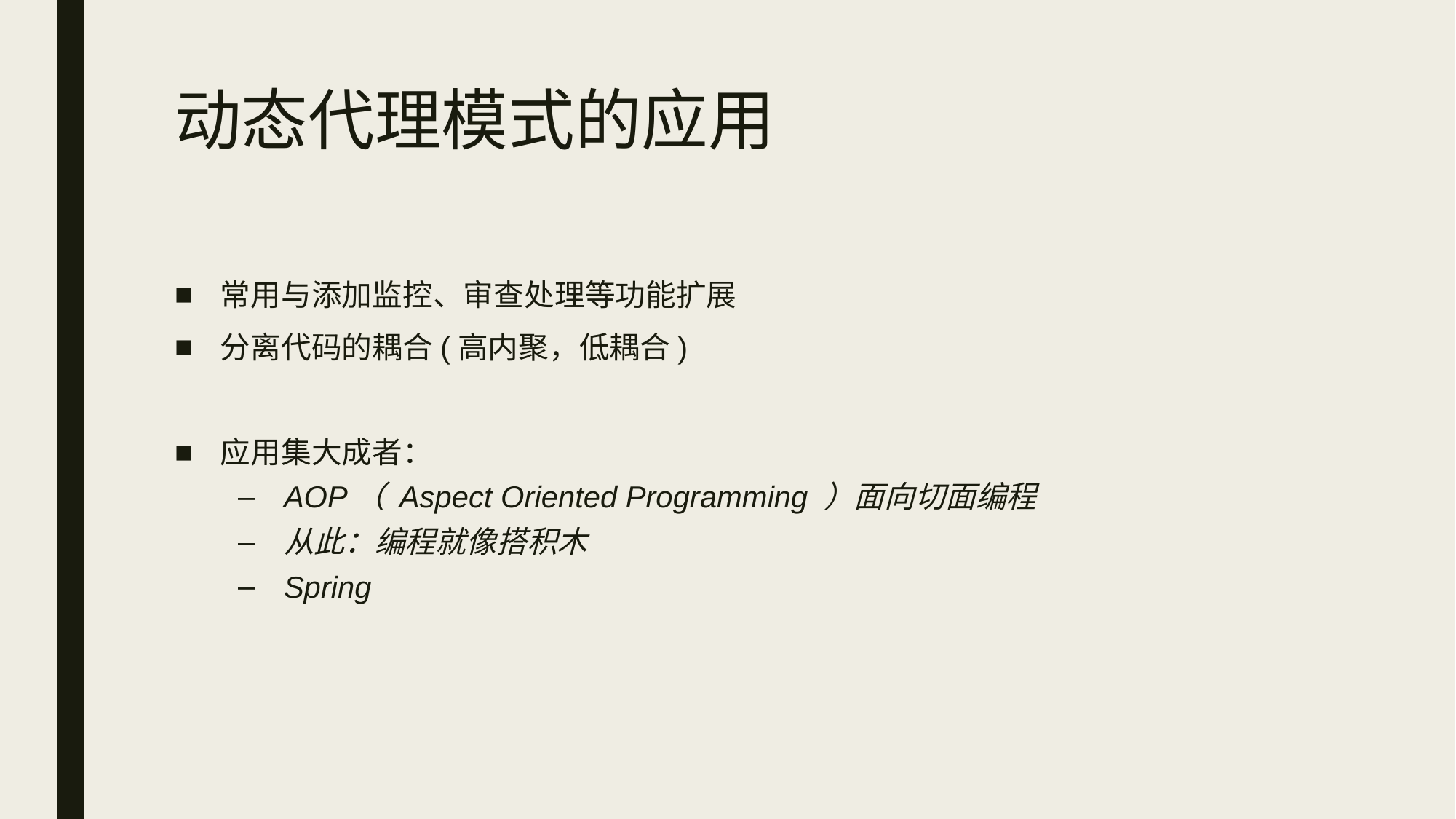

# 动态代理模式的应用
常用与添加监控、审查处理等功能扩展
分离代码的耦合(高内聚，低耦合)

应用集大成者：
AOP（ Aspect Oriented Programming ）面向切面编程
从此：编程就像搭积木
Spring